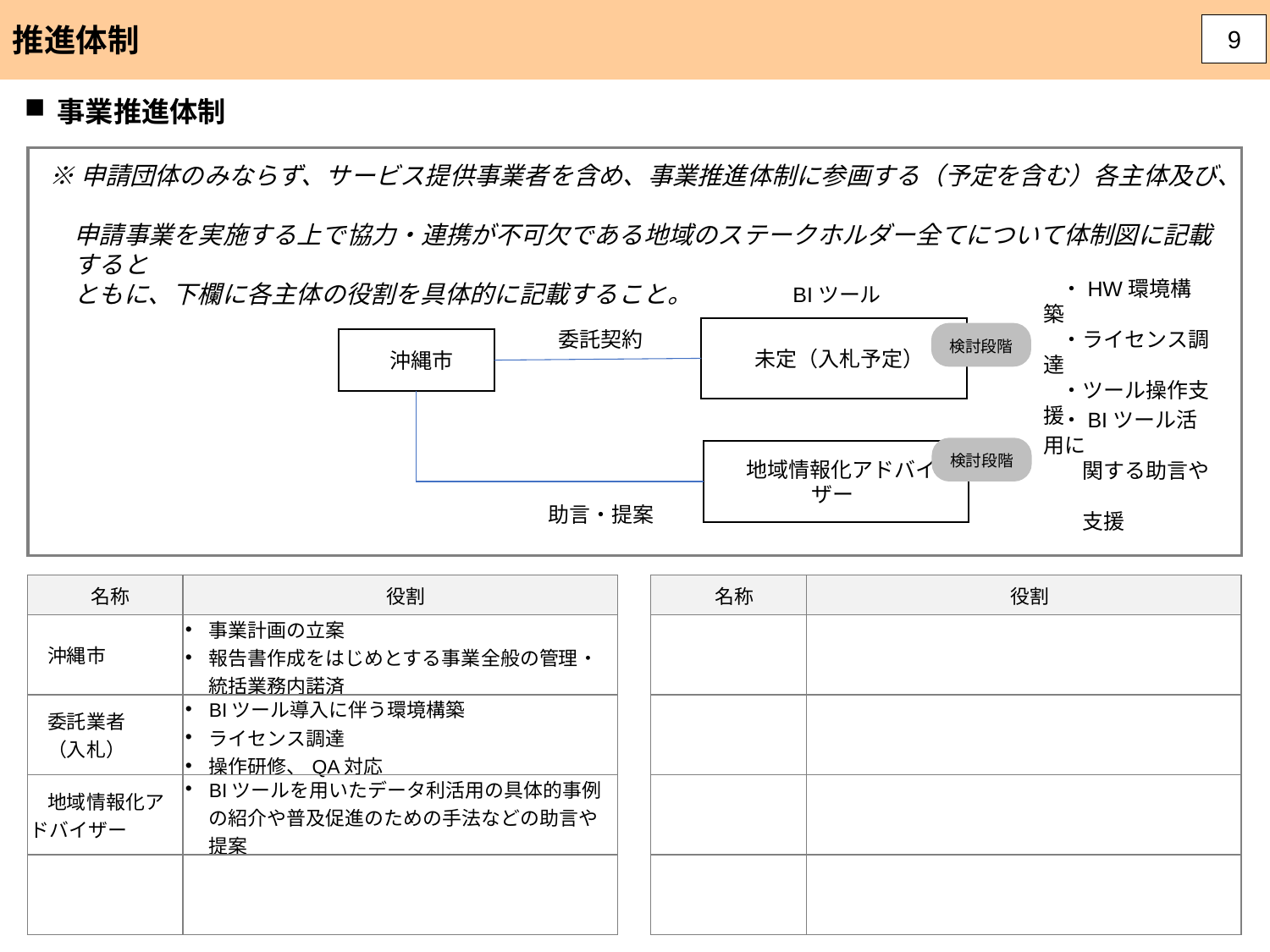

推進体制
9
事業推進体制

事業者との
調整ステータスを
示すアイコン

※申請団体のみならず、サービス提供事業者を含め、事業推進体制に参画する（予定を含む）各主体及び、
申請事業を実施する上で協力・連携が不可欠である地域のステークホルダー全てについて体制図に記載すると
ともに、下欄に各主体の役割を具体的に記載すること。
参画済
BIツール
委託契約
・HW環境構築
・ライセンス調達
・ツール操作支援
未定（入札予定）
沖縄市
内諾済
検討段階
検討段階
・BIツール活用に
　関する助言や
　支援

地域情報化アドバイザー
検討段階
助言・提案
| 名称 | 役割 |
| --- | --- |
| 沖縄市 | 事業計画の立案 報告書作成をはじめとする事業全般の管理・ 統括業務内諾済 |
| 委託業者 （入札） | BIツール導入に伴う環境構築 ライセンス調達 操作研修、QA対応 |
| 地域情報化アドバイザー | BIツールを用いたデータ利活用の具体的事例の紹介や普及促進のための手法などの助言や提案 |
|  |  |
| 名称 | 役割 |
| --- | --- |
|  |  |
|  |  |
|  |  |
|  |  |